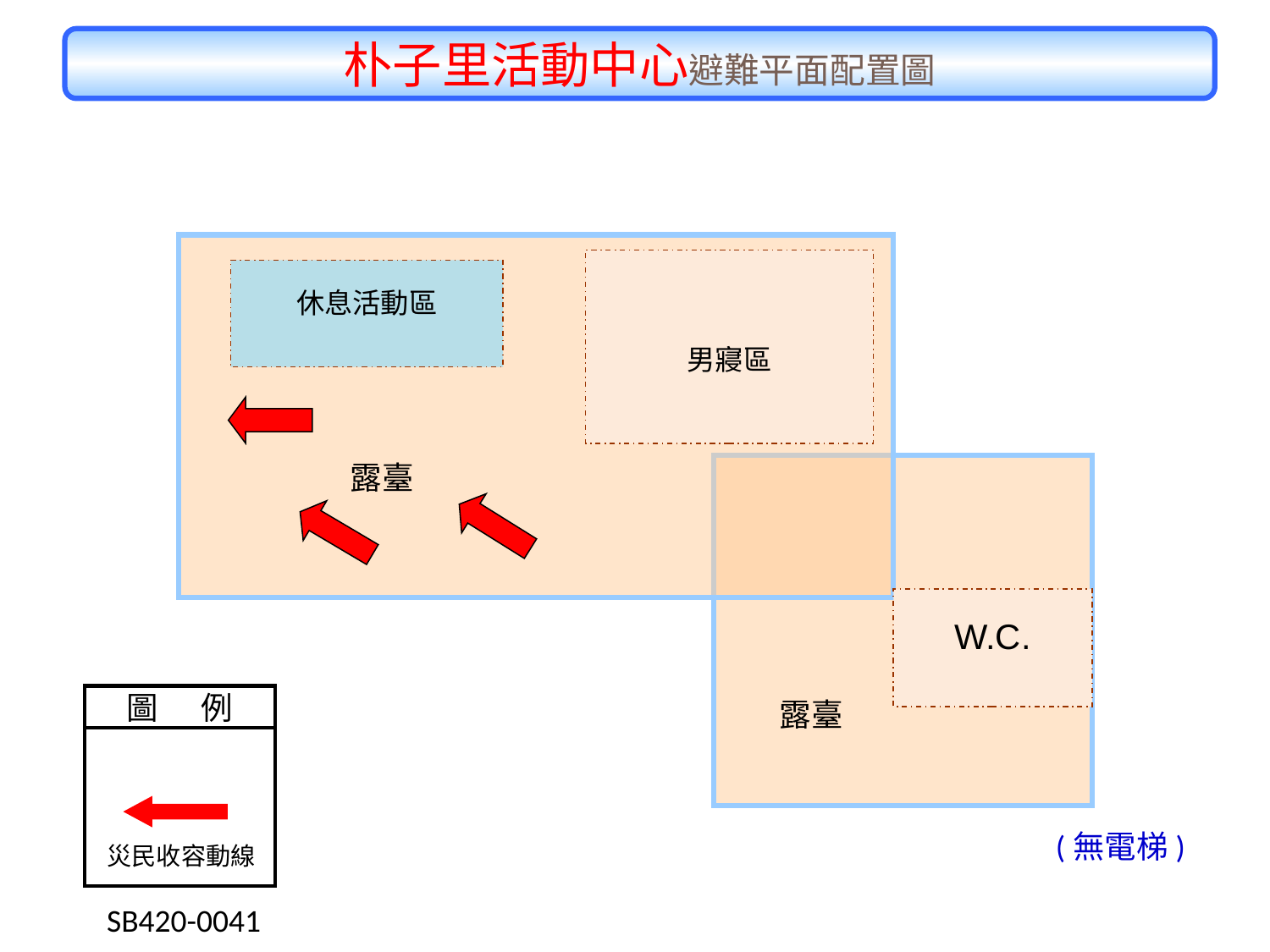

朴子里活動中心避難平面配置圖

男寢區
休息活動區

露臺

W.C.
露臺
圖      例

災民收容動線
(無電梯)
      SB420-0041